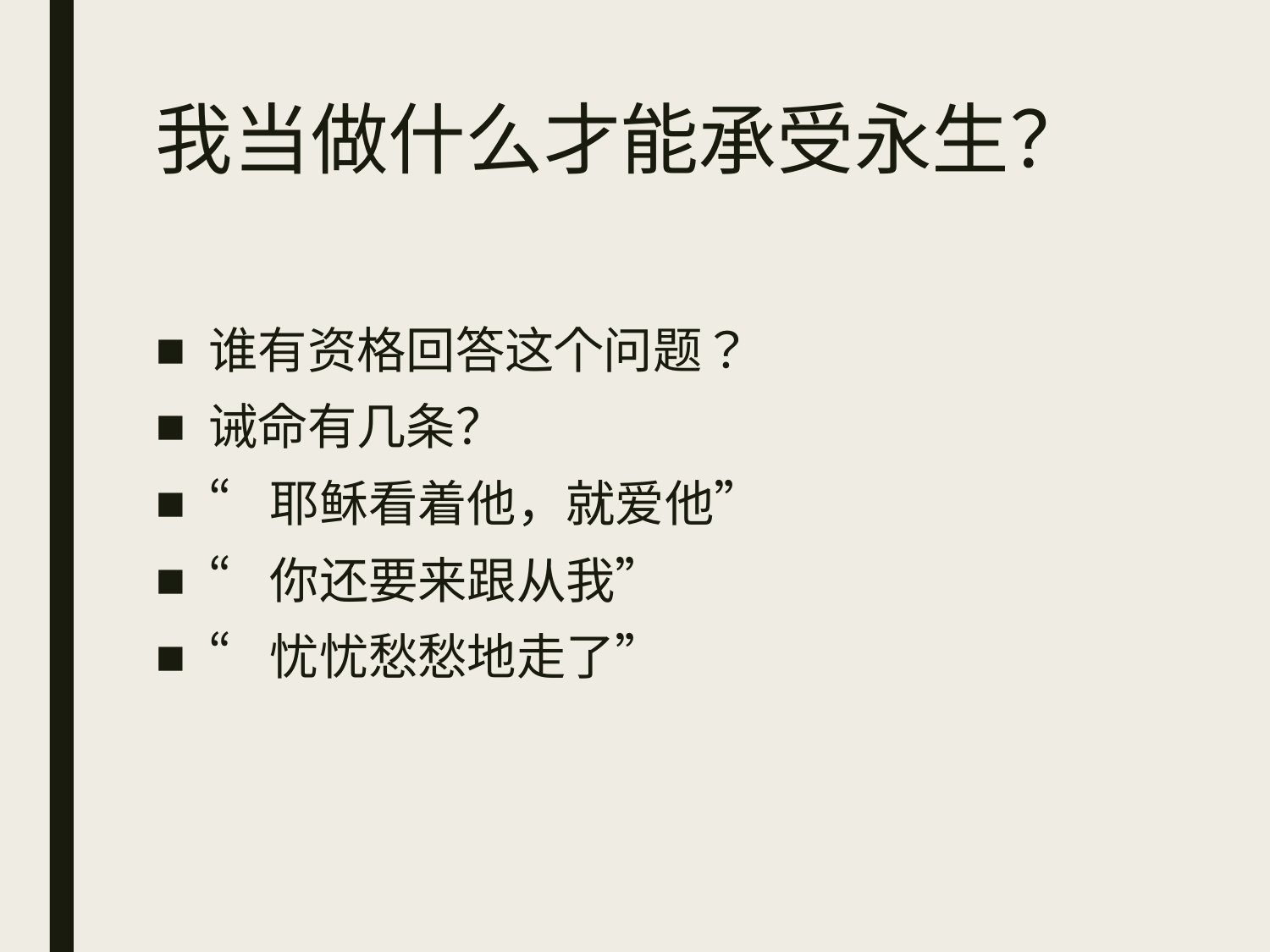

# 我当做什么才能承受永生？
谁有资格回答这个问题？
诫命有几条？
“耶稣看着他，就爱他”
“你还要来跟从我”
“忧忧愁愁地走了”